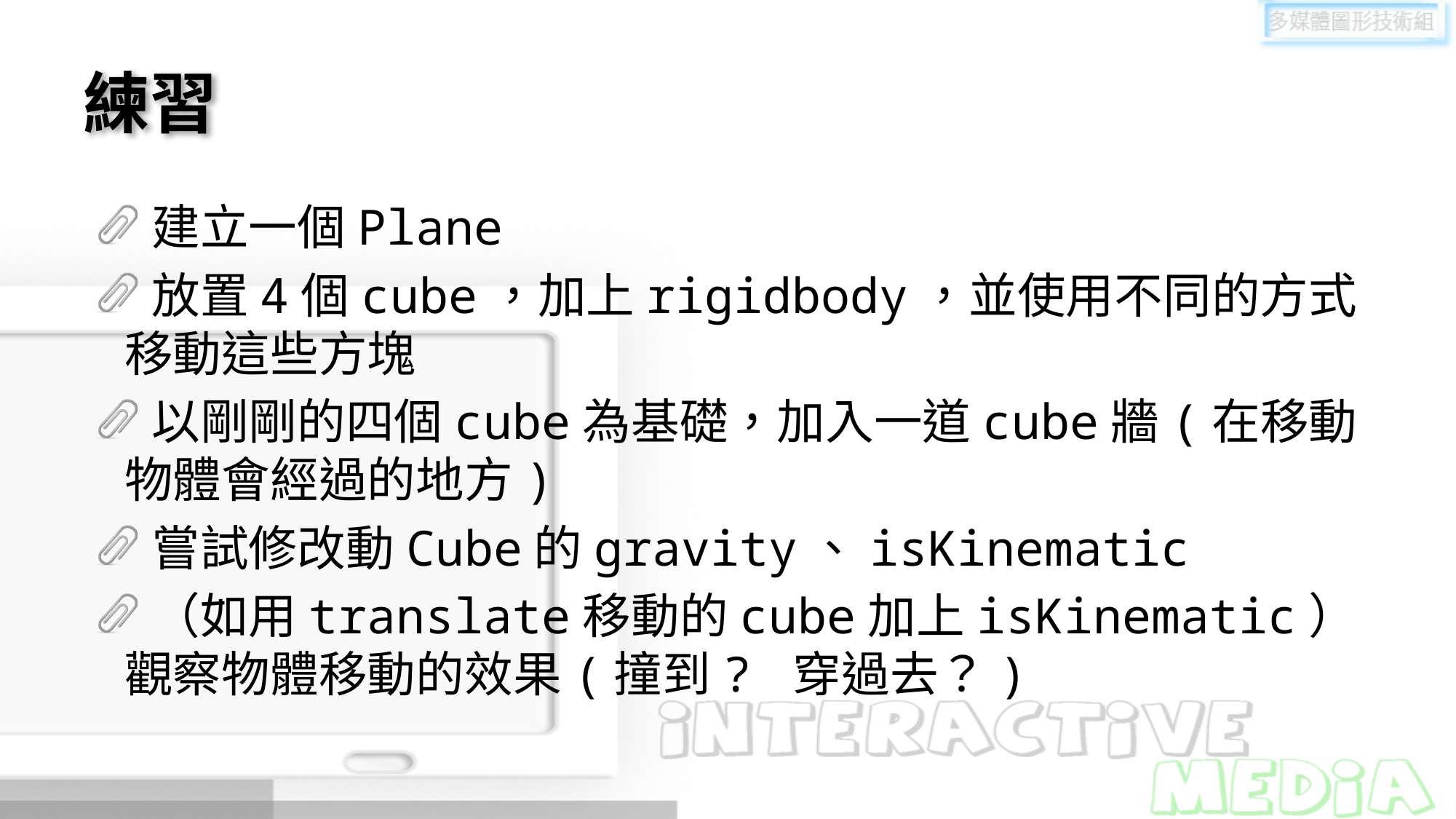

# 練習
建立一個Plane
放置4個cube，加上rigidbody，並使用不同的方式移動這些方塊
以剛剛的四個cube為基礎，加入一道cube牆(在移動物體會經過的地方)
嘗試修改動Cube的gravity、isKinematic
（如用translate移動的cube加上isKinematic）觀察物體移動的效果(撞到? 穿過去？)